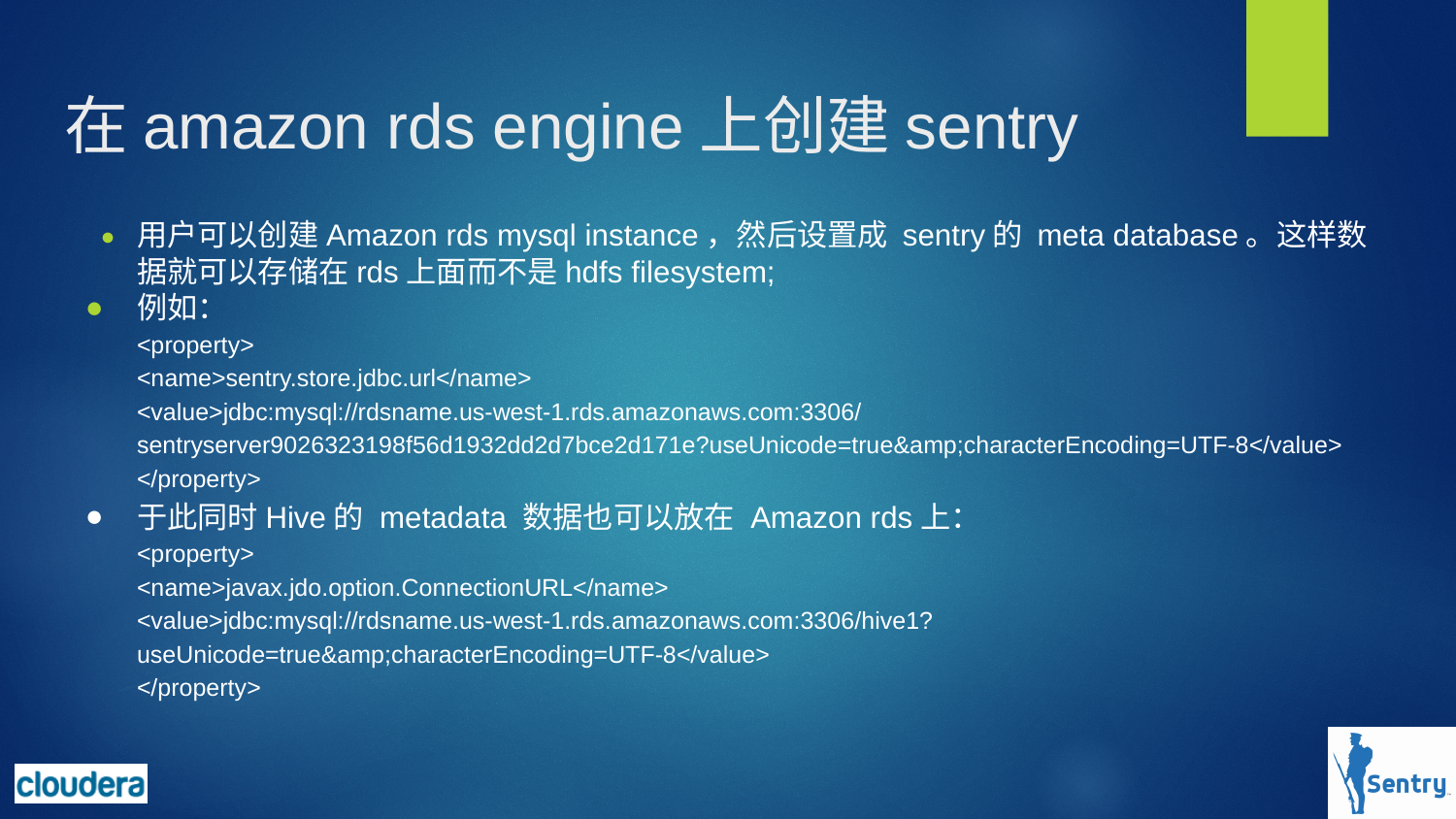

# 在amazon rds engine上创建sentry
用户可以创建Amazon rds mysql instance，然后设置成 sentry的 meta database。这样数据就可以存储在rds上面而不是hdfs filesystem;
例如：
<property>
<name>sentry.store.jdbc.url</name>
<value>jdbc:mysql://rdsname.us-west-1.rds.amazonaws.com:3306/sentryserver9026323198f56d1932dd2d7bce2d171e?useUnicode=true&amp;characterEncoding=UTF-8</value>
</property>
于此同时Hive的 metadata 数据也可以放在 Amazon rds上：
<property>
<name>javax.jdo.option.ConnectionURL</name>
<value>jdbc:mysql://rdsname.us-west-1.rds.amazonaws.com:3306/hive1?useUnicode=true&amp;characterEncoding=UTF-8</value>
</property>